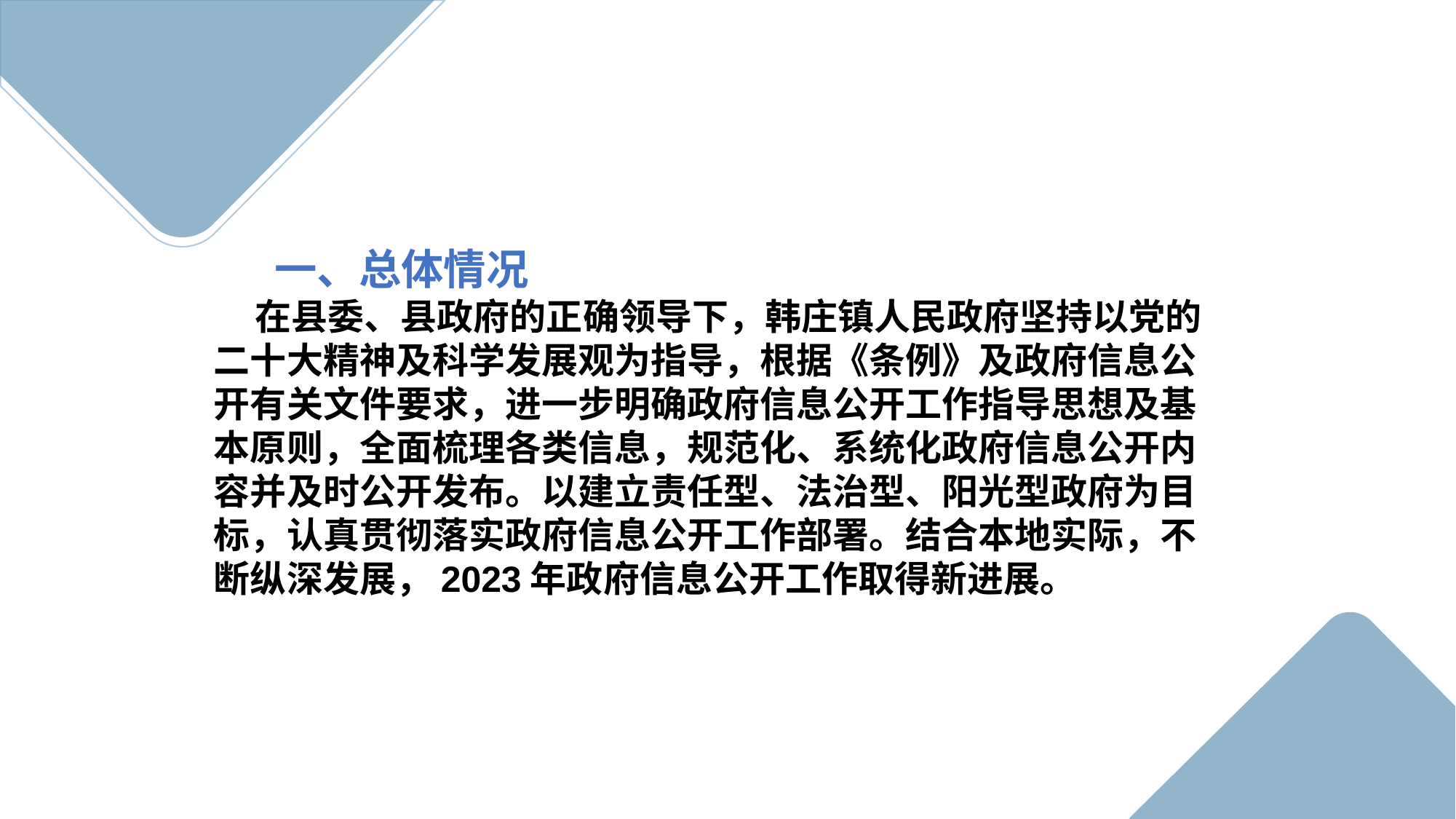

一、总体情况
    在县委、县政府的正确领导下，韩庄镇人民政府坚持以党的二十大精神及科学发展观为指导，根据《条例》及政府信息公开有关文件要求，进一步明确政府信息公开工作指导思想及基本原则，全面梳理各类信息，规范化、系统化政府信息公开内容并及时公开发布。以建立责任型、法治型、阳光型政府为目标，认真贯彻落实政府信息公开工作部署。结合本地实际，不断纵深发展，2023年政府信息公开工作取得新进展。